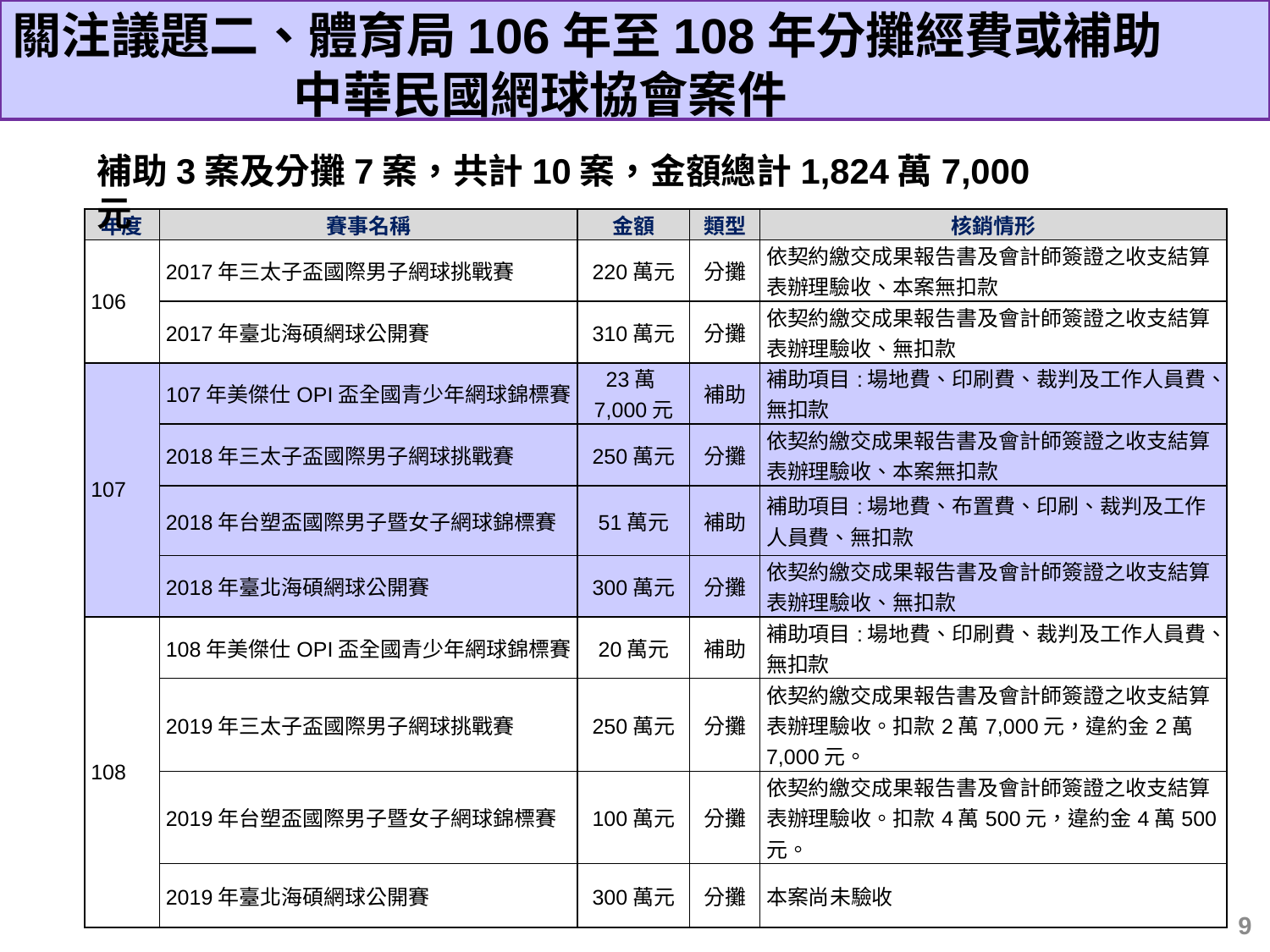

關注議題二、體育局106年至108年分攤經費或補助
                        中華民國網球協會案件
補助3案及分攤7案，共計10案，金額總計1,824萬7,000元
| 年度 | 賽事名稱 | 金額 | 類型 | 核銷情形 |
| --- | --- | --- | --- | --- |
| 106 | 2017年三太子盃國際男子網球挑戰賽 | 220萬元 | 分攤 | 依契約繳交成果報告書及會計師簽證之收支結算表辦理驗收、本案無扣款 |
|  | 2017年臺北海碩網球公開賽 | 310萬元 | 分攤 | 依契約繳交成果報告書及會計師簽證之收支結算表辦理驗收、無扣款 |
| 107 | 107年美傑仕OPI盃全國青少年網球錦標賽 | 23萬7,000元 | 補助 | 補助項目:場地費、印刷費、裁判及工作人員費、無扣款 |
|  | 2018年三太子盃國際男子網球挑戰賽 | 250萬元 | 分攤 | 依契約繳交成果報告書及會計師簽證之收支結算表辦理驗收、本案無扣款 |
|  | 2018年台塑盃國際男子暨女子網球錦標賽 | 51萬元 | 補助 | 補助項目:場地費、布置費、印刷、裁判及工作人員費、無扣款 |
|  | 2018年臺北海碩網球公開賽 | 300萬元 | 分攤 | 依契約繳交成果報告書及會計師簽證之收支結算表辦理驗收、無扣款 |
| 108 | 108年美傑仕OPI盃全國青少年網球錦標賽 | 20萬元 | 補助 | 補助項目:場地費、印刷費、裁判及工作人員費、無扣款 |
|  | 2019年三太子盃國際男子網球挑戰賽 | 250萬元 | 分攤 | 依契約繳交成果報告書及會計師簽證之收支結算表辦理驗收。扣款2萬7,000元，違約金2萬7,000元。 |
|  | 2019年台塑盃國際男子暨女子網球錦標賽 | 100萬元 | 分攤 | 依契約繳交成果報告書及會計師簽證之收支結算表辦理驗收。扣款4萬500元，違約金4萬500元。 |
|  | 2019年臺北海碩網球公開賽 | 300萬元 | 分攤 | 本案尚未驗收 |
9